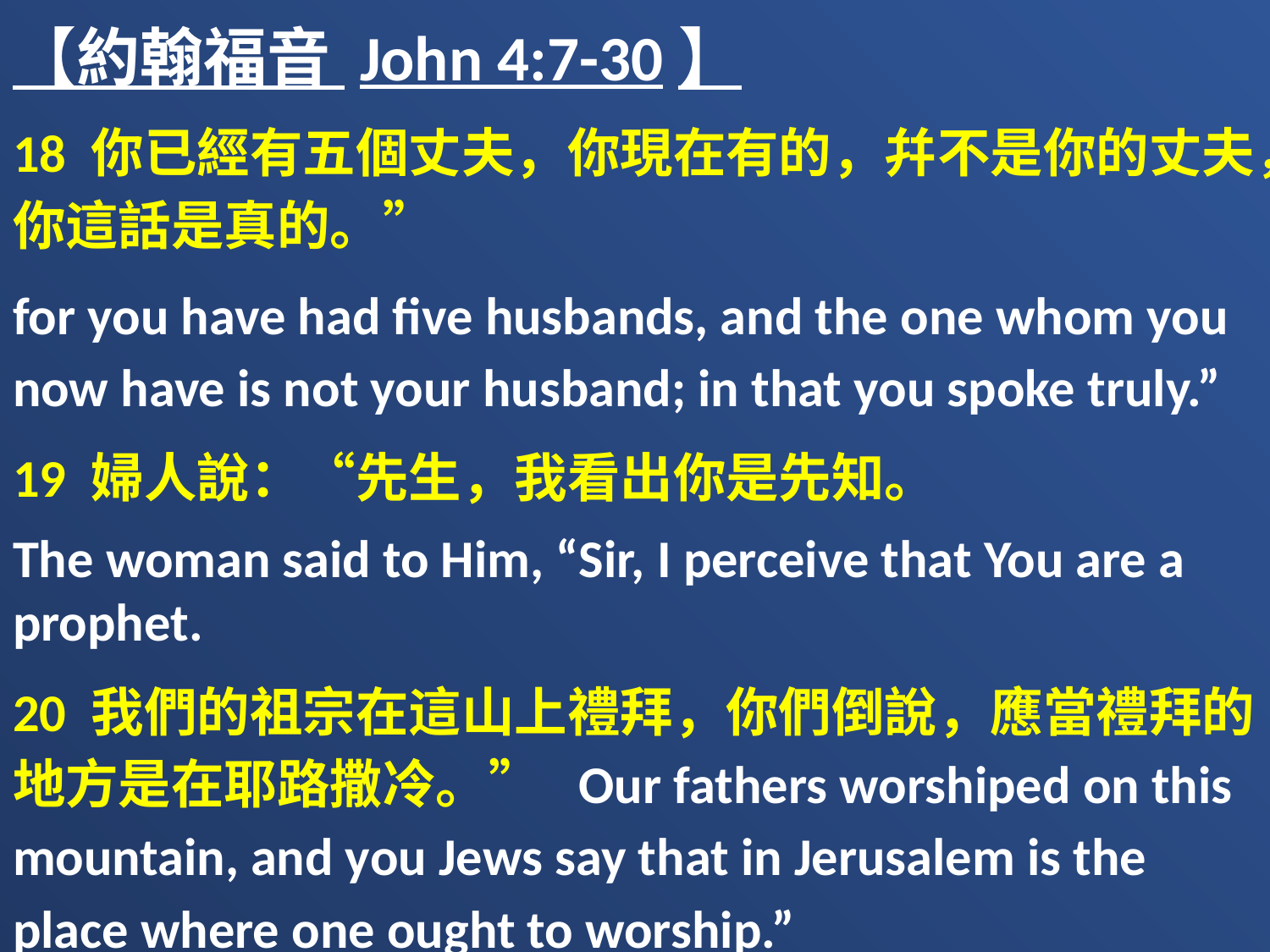

【約翰福音 John 4:7-30】
18 你已經有五個丈夫，你現在有的，幷不是你的丈夫，你這話是真的。”
for you have had five husbands, and the one whom you now have is not your husband; in that you spoke truly.”
19 婦人說：“先生，我看出你是先知。
The woman said to Him, “Sir, I perceive that You are a prophet.
20 我們的祖宗在這山上禮拜，你們倒說，應當禮拜的地方是在耶路撒冷。”  Our fathers worshiped on this mountain, and you Jews say that in Jerusalem is the place where one ought to worship.”